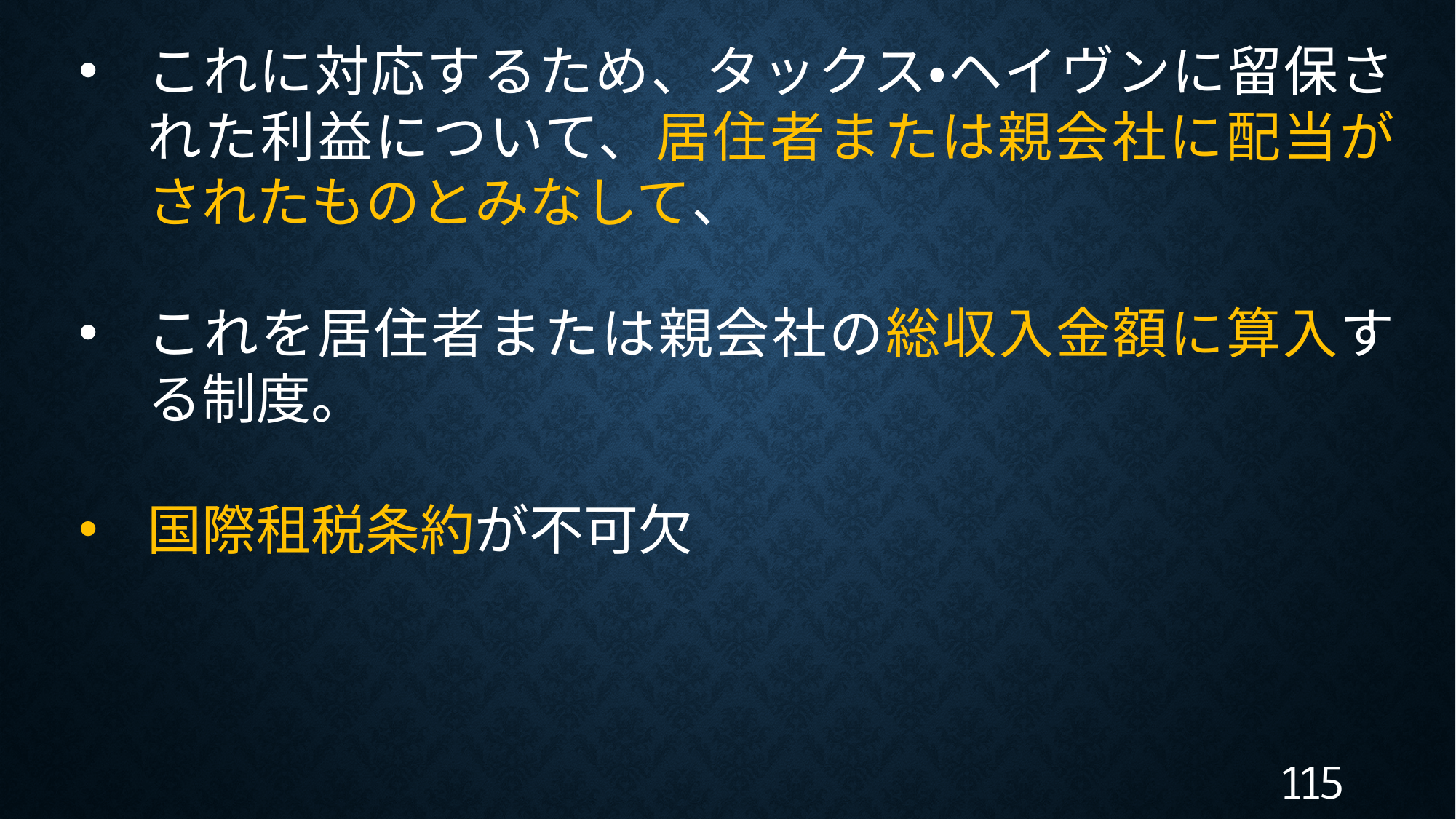

これに対応するため、タックス・ヘイヴンに留保された利益について、居住者または親会社に配当がされたものとみなして、

これを居住者または親会社の総収入金額に算入する制度。

国際租税条約が不可欠
115